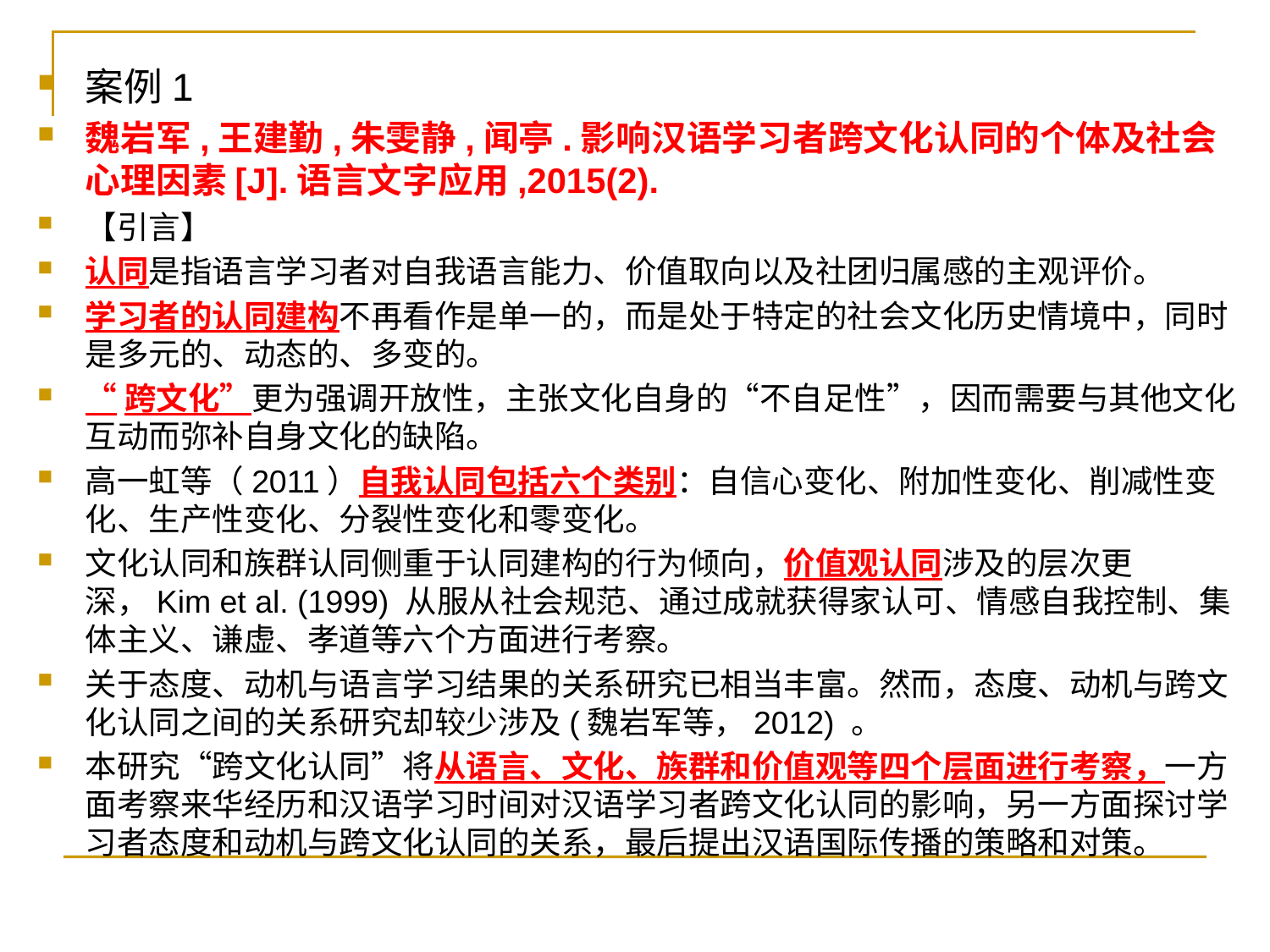

案例1
魏岩军,王建勤,朱雯静,闻亭.影响汉语学习者跨文化认同的个体及社会心理因素[J].语言文字应用,2015(2).
【引言】
认同是指语言学习者对自我语言能力、价值取向以及社团归属感的主观评价。
学习者的认同建构不再看作是单一的，而是处于特定的社会文化历史情境中，同时是多元的、动态的、多变的。
“跨文化”更为强调开放性，主张文化自身的“不自足性”，因而需要与其他文化互动而弥补自身文化的缺陷。
高一虹等（2011）自我认同包括六个类别：自信心变化、附加性变化、削减性变化、生产性变化、分裂性变化和零变化。
文化认同和族群认同侧重于认同建构的行为倾向，价值观认同涉及的层次更深，Kim et al. (1999) 从服从社会规范、通过成就获得家认可、情感自我控制、集体主义、谦虚、孝道等六个方面进行考察。
关于态度、动机与语言学习结果的关系研究已相当丰富。然而，态度、动机与跨文化认同之间的关系研究却较少涉及(魏岩军等，2012) 。
本研究“跨文化认同”将从语言、文化、族群和价值观等四个层面进行考察，一方面考察来华经历和汉语学习时间对汉语学习者跨文化认同的影响，另一方面探讨学习者态度和动机与跨文化认同的关系，最后提出汉语国际传播的策略和对策。